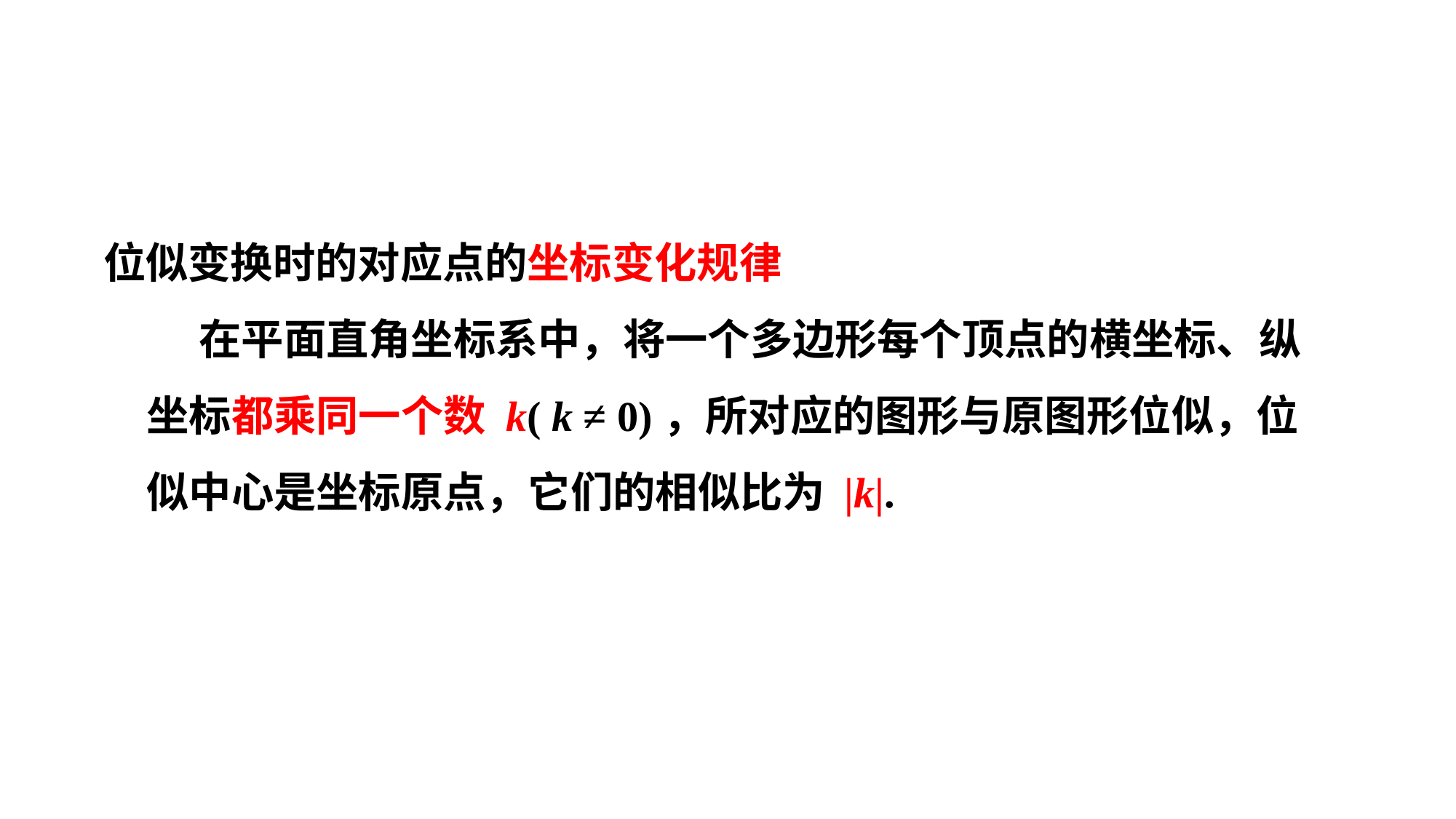

位似变换时的对应点的坐标变化规律
在平面直角坐标系中，将一个多边形每个顶点的横坐标、纵坐标都乘同一个数 k( k ≠ 0)，所对应的图形与原图形位似，位似中心是坐标原点，它们的相似比为 |k|.